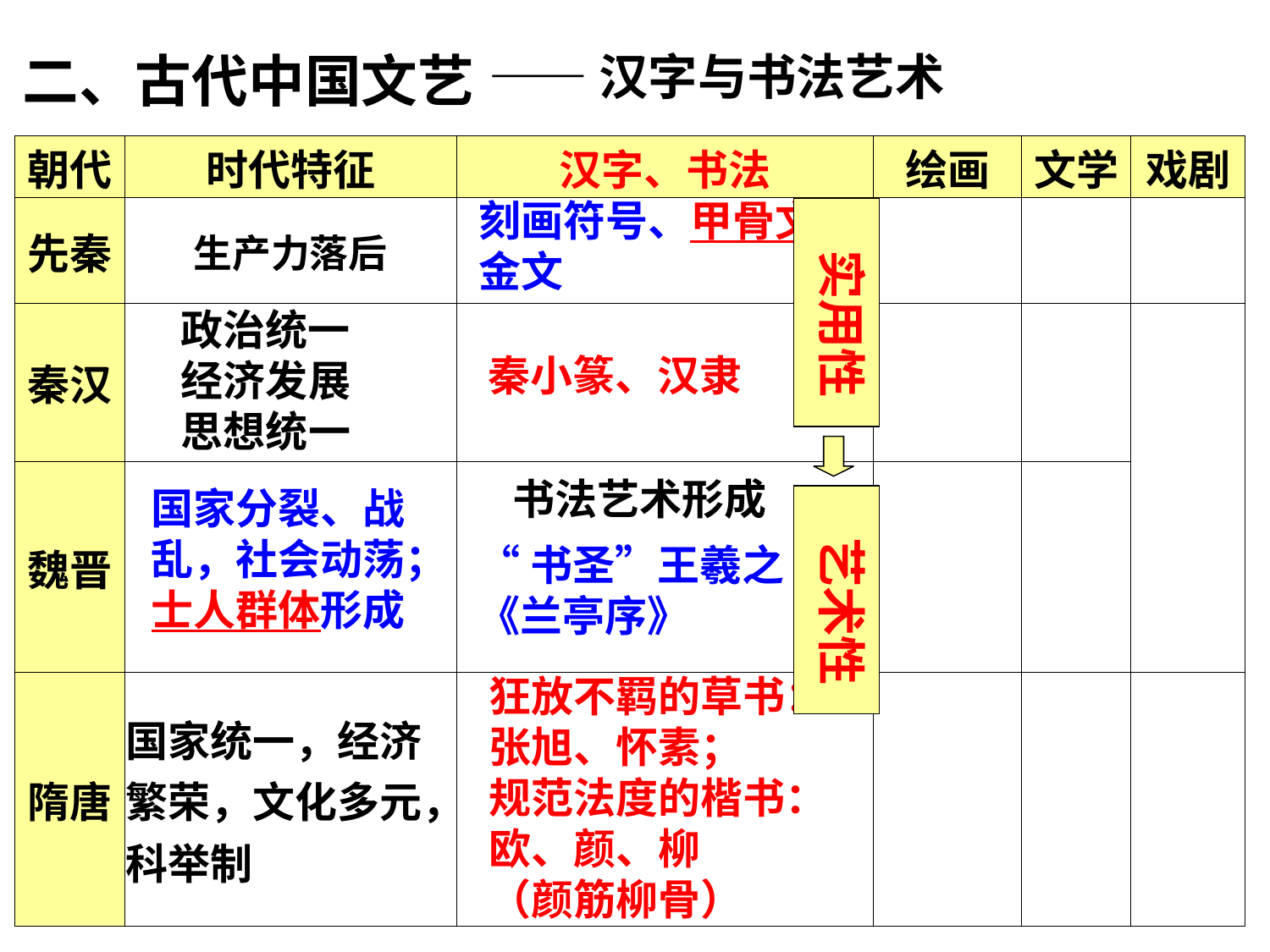

二、古代中国文艺
——汉字与书法艺术
| 朝代 | 时代特征 | 汉字、书法 | 绘画 | 文学 | 戏剧 |
| --- | --- | --- | --- | --- | --- |
| 先秦 | 生产力落后 |  |  |  |  |
| 秦汉 |  |  |  |  |  |
| 魏晋 |  |  |  |  |  |
| 隋唐 | 国家统一，经济繁荣，文化多元，科举制 |  |  |  |  |
刻画符号、甲骨文、金文
 实用性
政治统一
经济发展
思想统一
秦小篆、汉隶

书法艺术形成
国家分裂、战乱，社会动荡；士人群体形成
 艺术性
“书圣”王羲之《兰亭序》
狂放不羁的草书：张旭、怀素；
规范法度的楷书：欧、颜、柳
（颜筋柳骨）